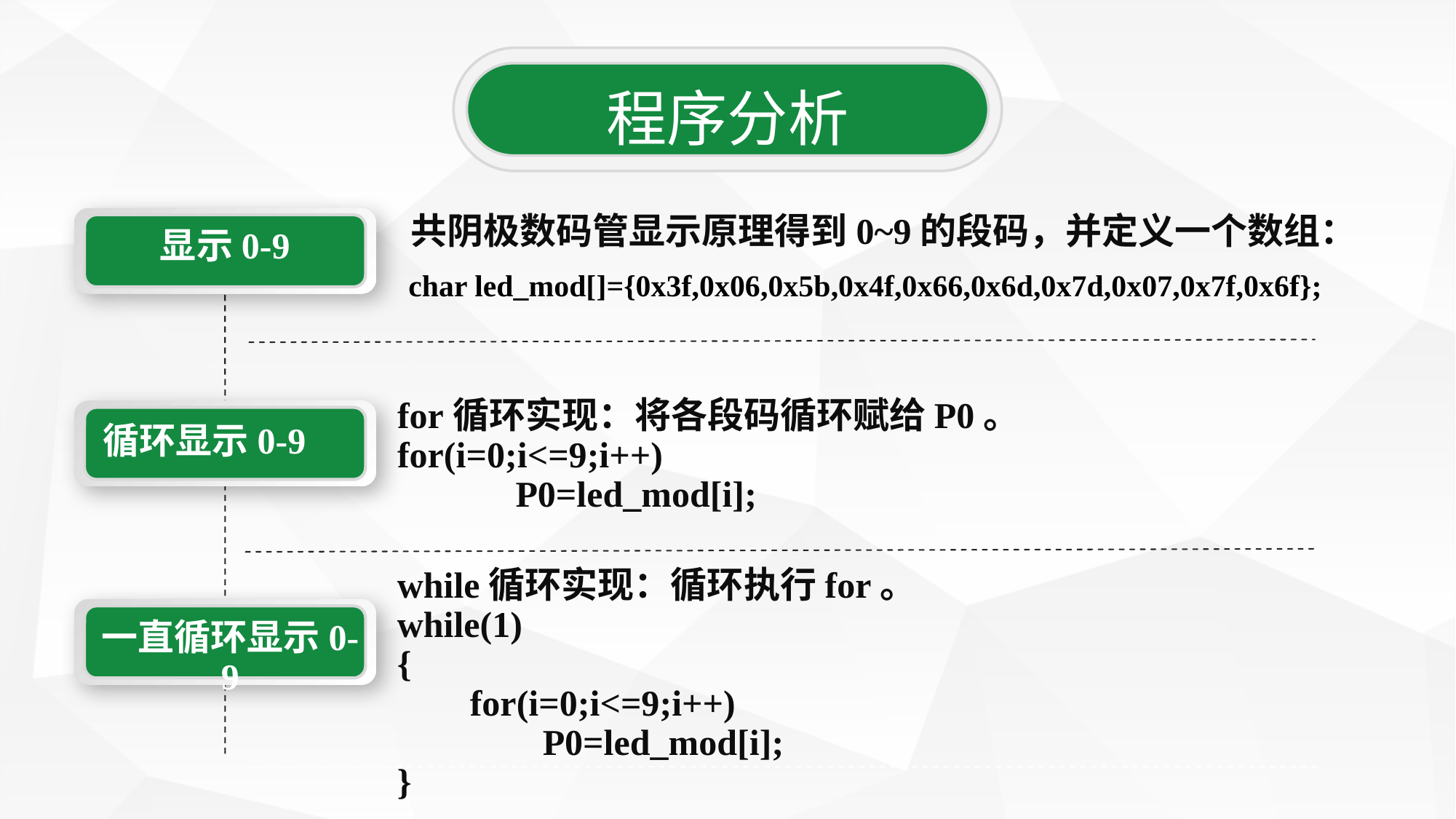

程序分析
共阴极数码管显示原理得到0~9的段码，并定义一个数组：
char led_mod[]={0x3f,0x06,0x5b,0x4f,0x66,0x6d,0x7d,0x07,0x7f,0x6f};

显示0-9

for循环实现：将各段码循环赋给P0。
for(i=0;i<=9;i++)
             P0=led_mod[i];

循环显示0-9

while循环实现：循环执行for。
while(1)
{
        for(i=0;i<=9;i++)
                P0=led_mod[i];
}

一直循环显示0-9